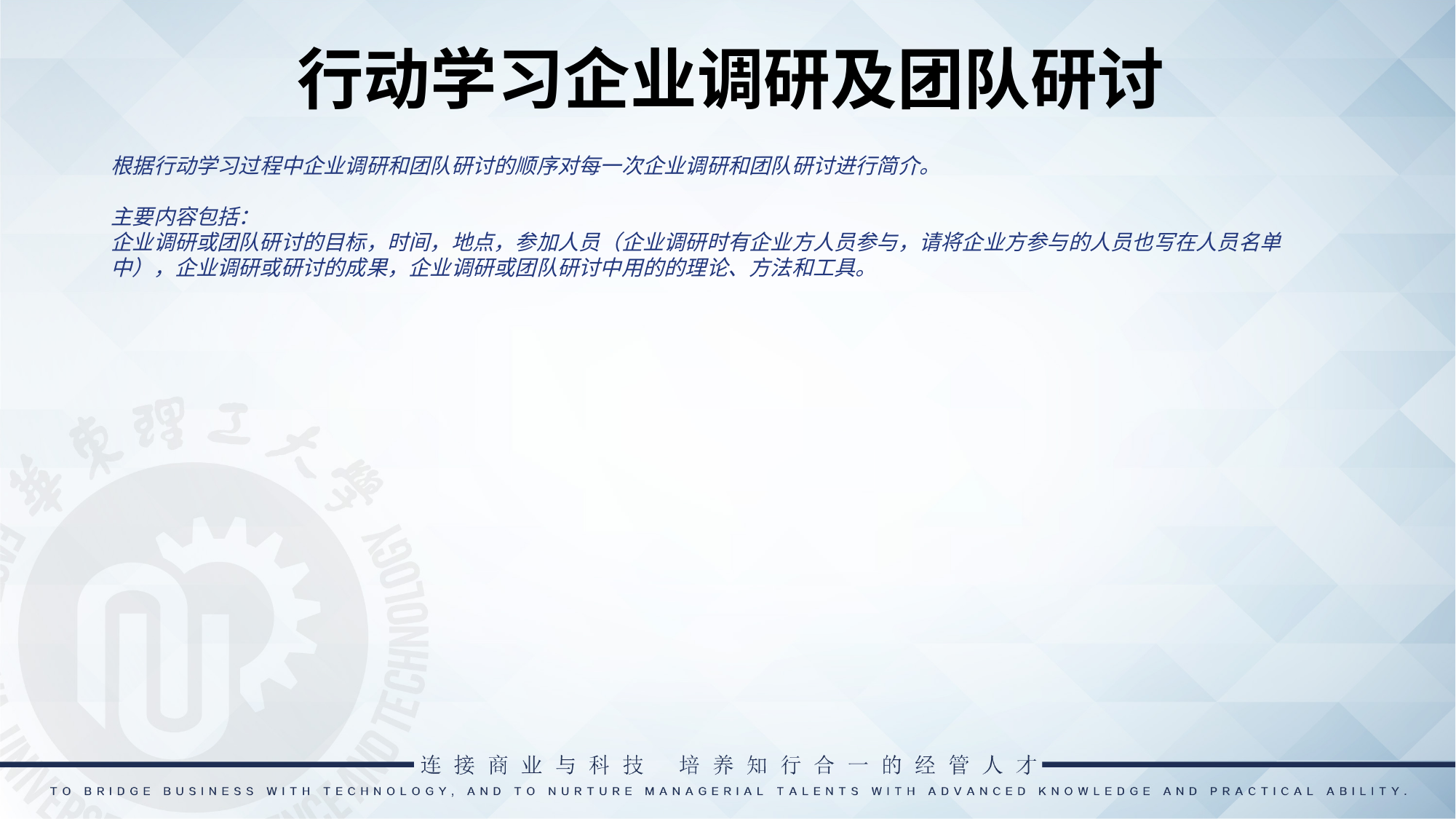

# 行动学习企业调研及团队研讨
根据行动学习过程中企业调研和团队研讨的顺序对每一次企业调研和团队研讨进行简介。

主要内容包括：
企业调研或团队研讨的目标，时间，地点，参加人员（企业调研时有企业方人员参与，请将企业方参与的人员也写在人员名单中），企业调研或研讨的成果，企业调研或团队研讨中用的的理论、方法和工具。